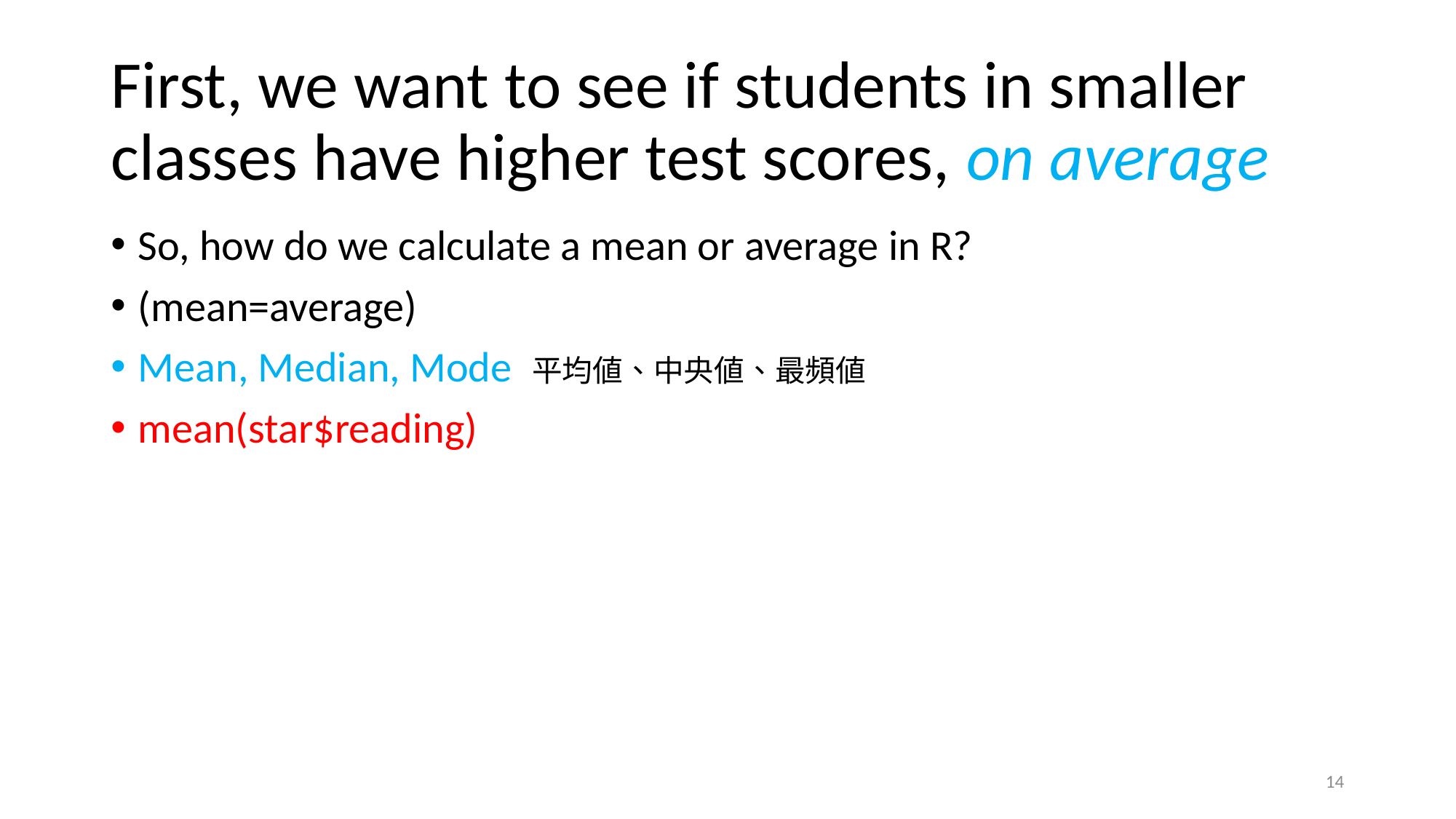

# First, we want to see if students in smaller classes have higher test scores, on average
So, how do we calculate a mean or average in R?
(mean=average)
Mean, Median, Mode 平均値、中央値、最頻値
mean(star$reading)
14